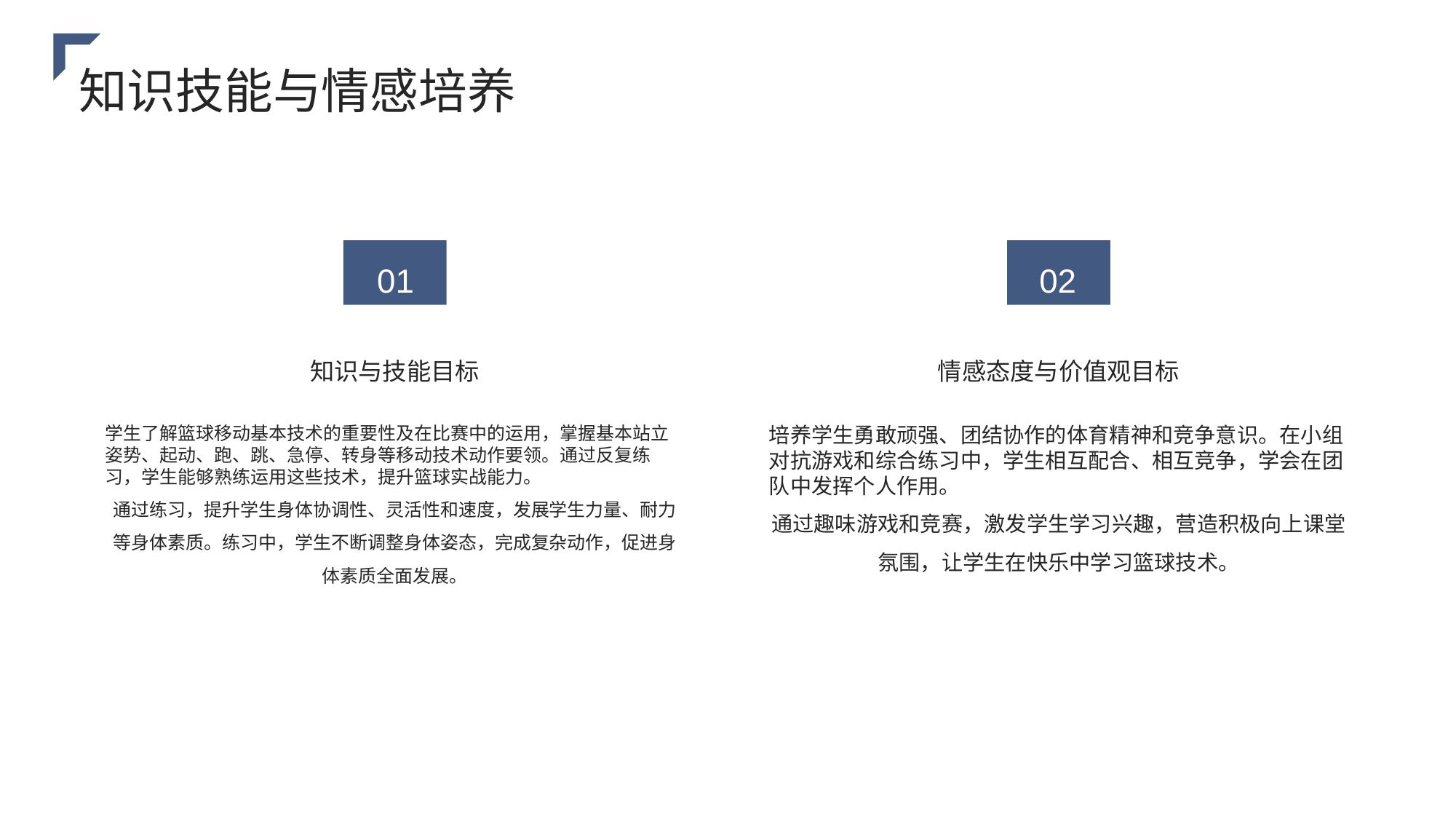

知识技能与情感培养

01
02
知识与技能目标
情感态度与价值观目标
学生了解篮球移动基本技术的重要性及在比赛中的运用，掌握基本站立姿势、起动、跑、跳、急停、转身等移动技术动作要领。通过反复练习，学生能够熟练运用这些技术，提升篮球实战能力。
通过练习，提升学生身体协调性、灵活性和速度，发展学生力量、耐力等身体素质。练习中，学生不断调整身体姿态，完成复杂动作，促进身体素质全面发展。
培养学生勇敢顽强、团结协作的体育精神和竞争意识。在小组对抗游戏和综合练习中，学生相互配合、相互竞争，学会在团队中发挥个人作用。
通过趣味游戏和竞赛，激发学生学习兴趣，营造积极向上课堂氛围，让学生在快乐中学习篮球技术。